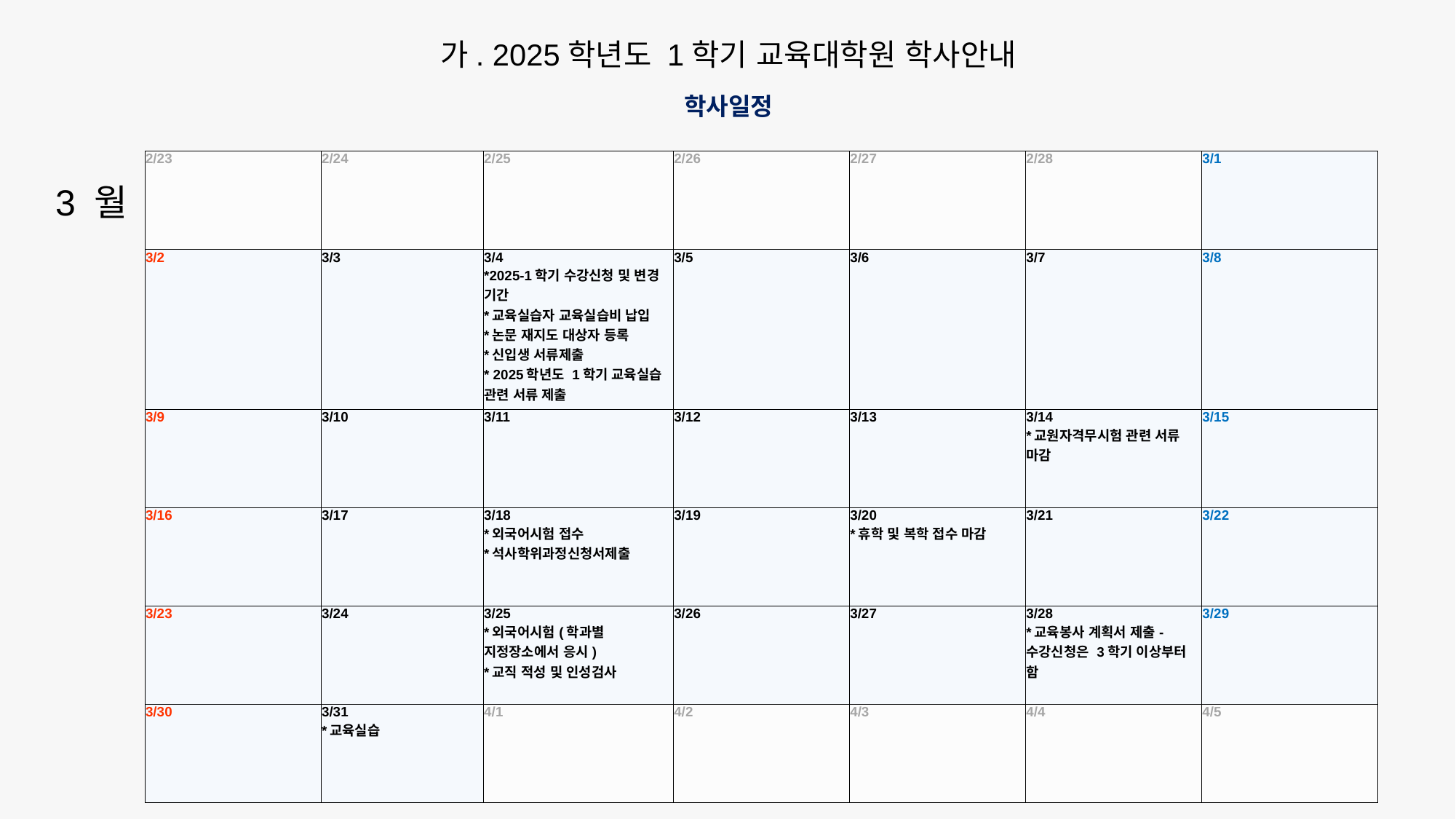

가. 2025학년도 1학기 교육대학원 학사안내
학사일정
| 2/23 | 2/24 | 2/25 | 2/26 | 2/27 | 2/28 | 3/1 |
| --- | --- | --- | --- | --- | --- | --- |
| 3/2 | 3/3 | 3/4 \*2025-1학기 수강신청 및 변경 기간 \*교육실습자 교육실습비 납입 \*논문 재지도 대상자 등록 \*신입생 서류제출 \* 2025학년도 1학기 교육실습 관련 서류 제출 | 3/5 | 3/6 | 3/7 | 3/8 |
| 3/9 | 3/10 | 3/11 | 3/12 | 3/13 | 3/14 \*교원자격무시험 관련 서류 마감 | 3/15 |
| 3/16 | 3/17 | 3/18 \*외국어시험 접수 \*석사학위과정신청서제출 | 3/19 | 3/20 \*휴학 및 복학 접수 마감 | 3/21 | 3/22 |
| 3/23 | 3/24 | 3/25 \*외국어시험(학과별 지정장소에서 응시) \*교직 적성 및 인성검사 | 3/26 | 3/27 | 3/28 \*교육봉사 계획서 제출-수강신청은 3학기 이상부터 함 | 3/29 |
| 3/30 | 3/31 \*교육실습 | 4/1 | 4/2 | 4/3 | 4/4 | 4/5 |
3 월
4